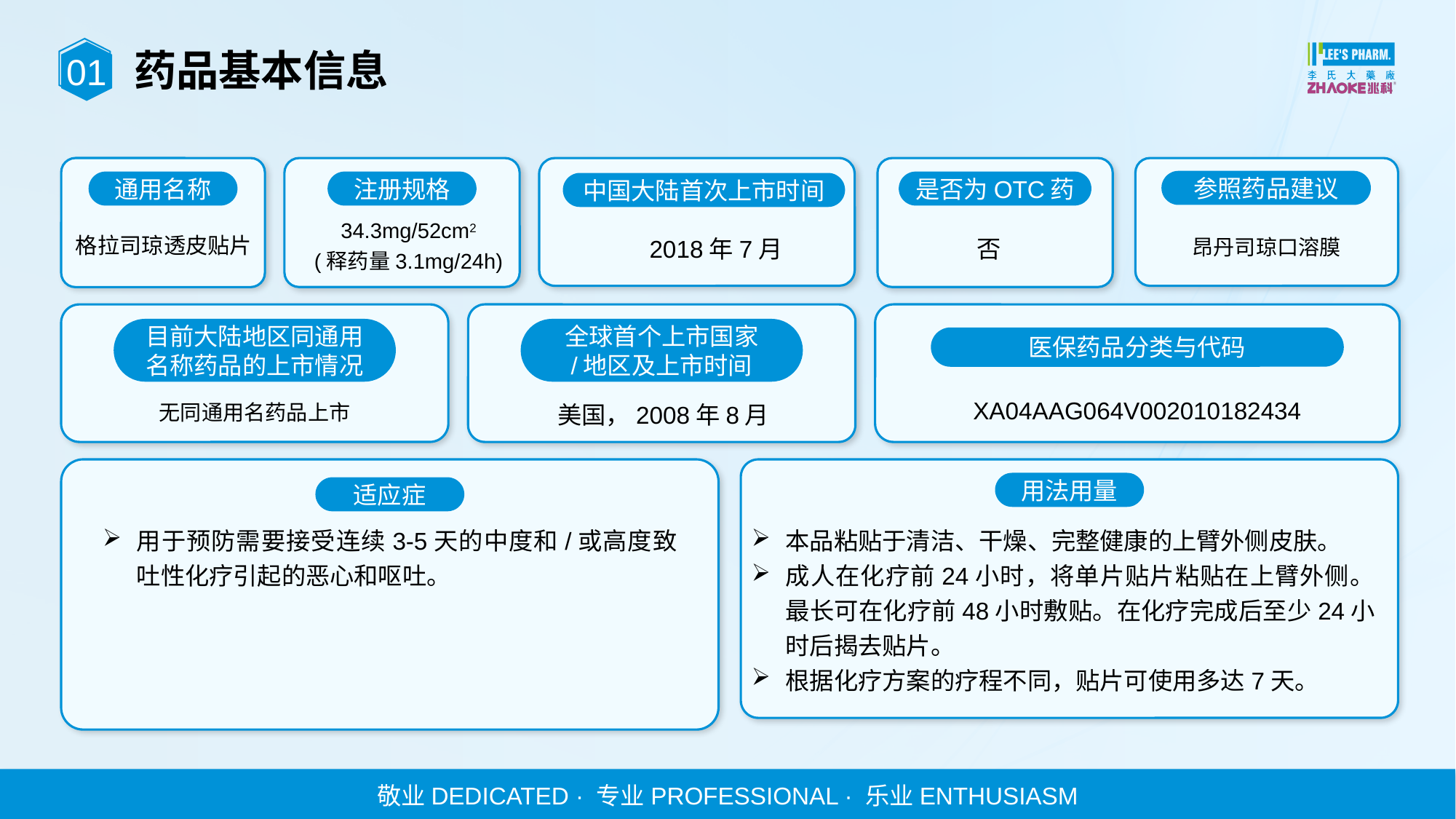

01
药品基本信息

参照药品建议
通用名称
注册规格
是否为OTC药
中国大陆首次上市时间
34.3mg/52cm2
(释药量3.1mg/24h)
格拉司琼透皮贴片
2018年7月
否
昂丹司琼口溶膜

目前大陆地区同通用
名称药品的上市情况
全球首个上市国家
/地区及上市时间
医保药品分类与代码
XA04AAG064V002010182434
无同通用名药品上市
美国，2008年8月

用法用量
适应症
用于预防需要接受连续3-5天的中度和/或高度致吐性化疗引起的恶心和呕吐。
本品粘贴于清洁、干燥、完整健康的上臂外侧皮肤。
成人在化疗前24小时，将单片贴片粘贴在上臂外侧。最长可在化疗前48小时敷贴。在化疗完成后至少24小时后揭去贴片。
根据化疗方案的疗程不同，贴片可使用多达7天。